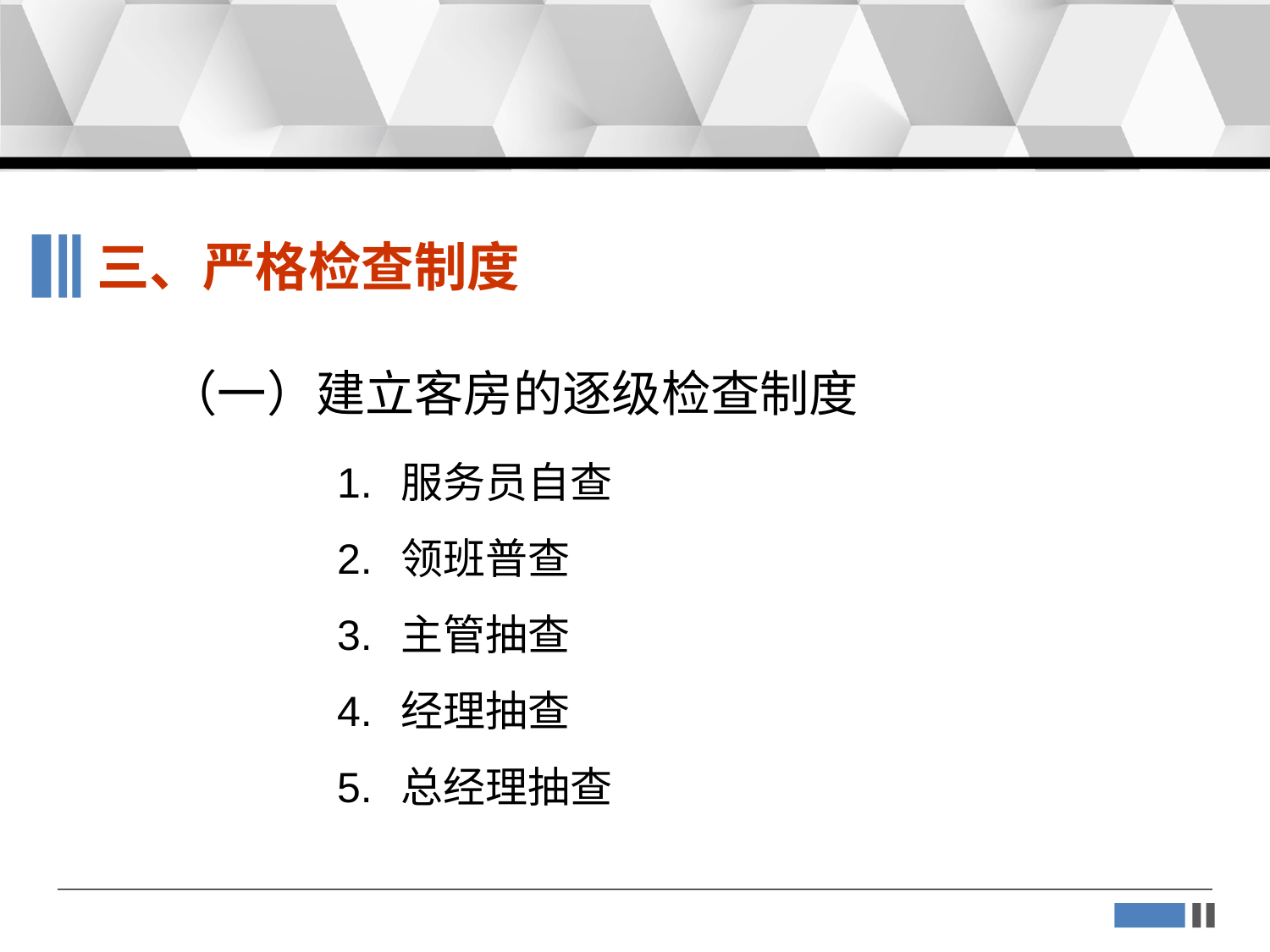

三、严格检查制度

（一）建立客房的逐级检查制度
服务员自查
领班普查
主管抽查
经理抽查
总经理抽查